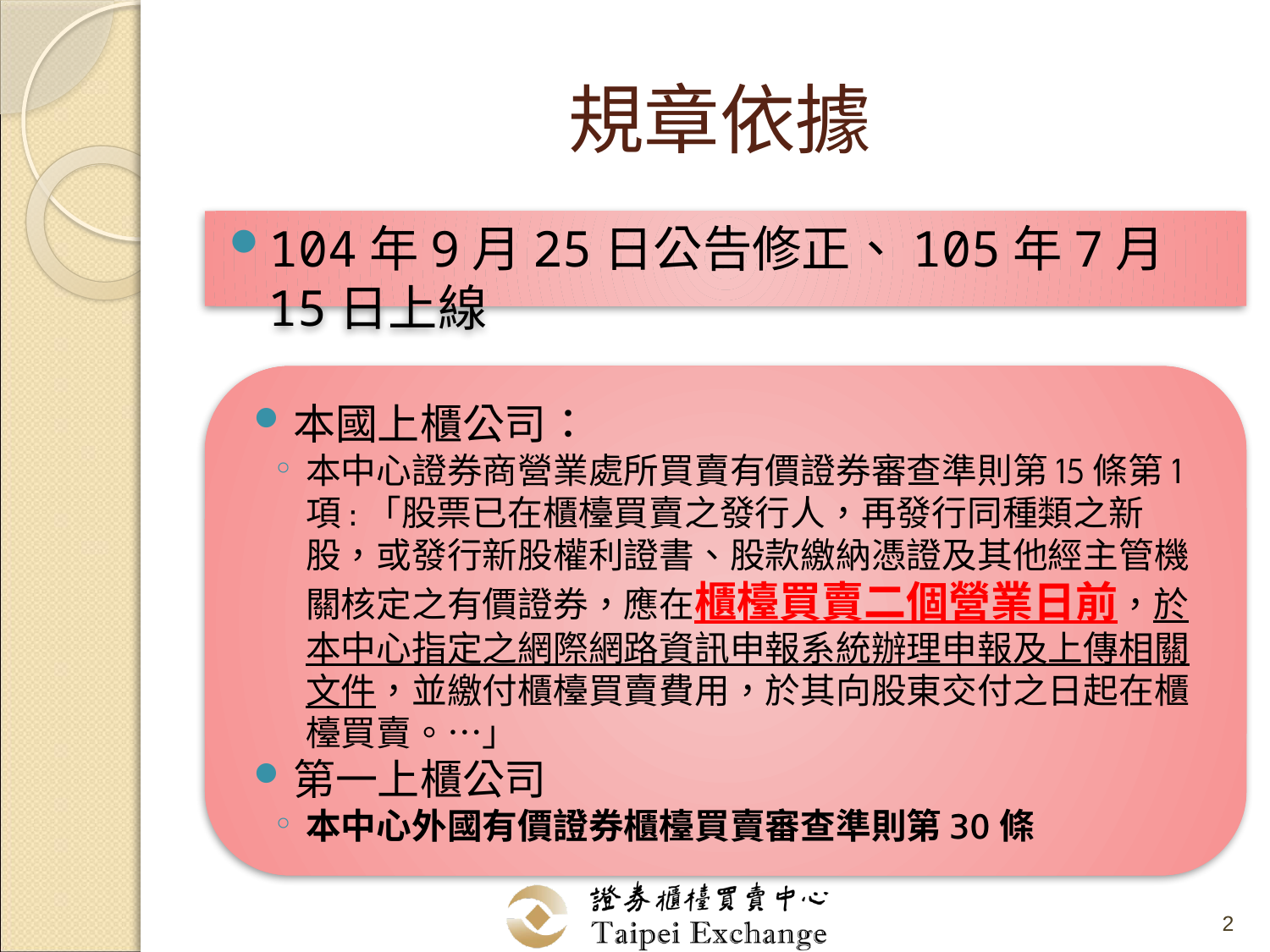

# 規章依據
104年9月25日公告修正、105年7月15日上線
本國上櫃公司：
本中心證券商營業處所買賣有價證券審查準則第15條第1項:「股票已在櫃檯買賣之發行人，再發行同種類之新股，或發行新股權利證書、股款繳納憑證及其他經主管機關核定之有價證券，應在櫃檯買賣二個營業日前，於本中心指定之網際網路資訊申報系統辦理申報及上傳相關文件，並繳付櫃檯買賣費用，於其向股東交付之日起在櫃檯買賣。…」
第一上櫃公司
本中心外國有價證券櫃檯買賣審查準則第30條

2